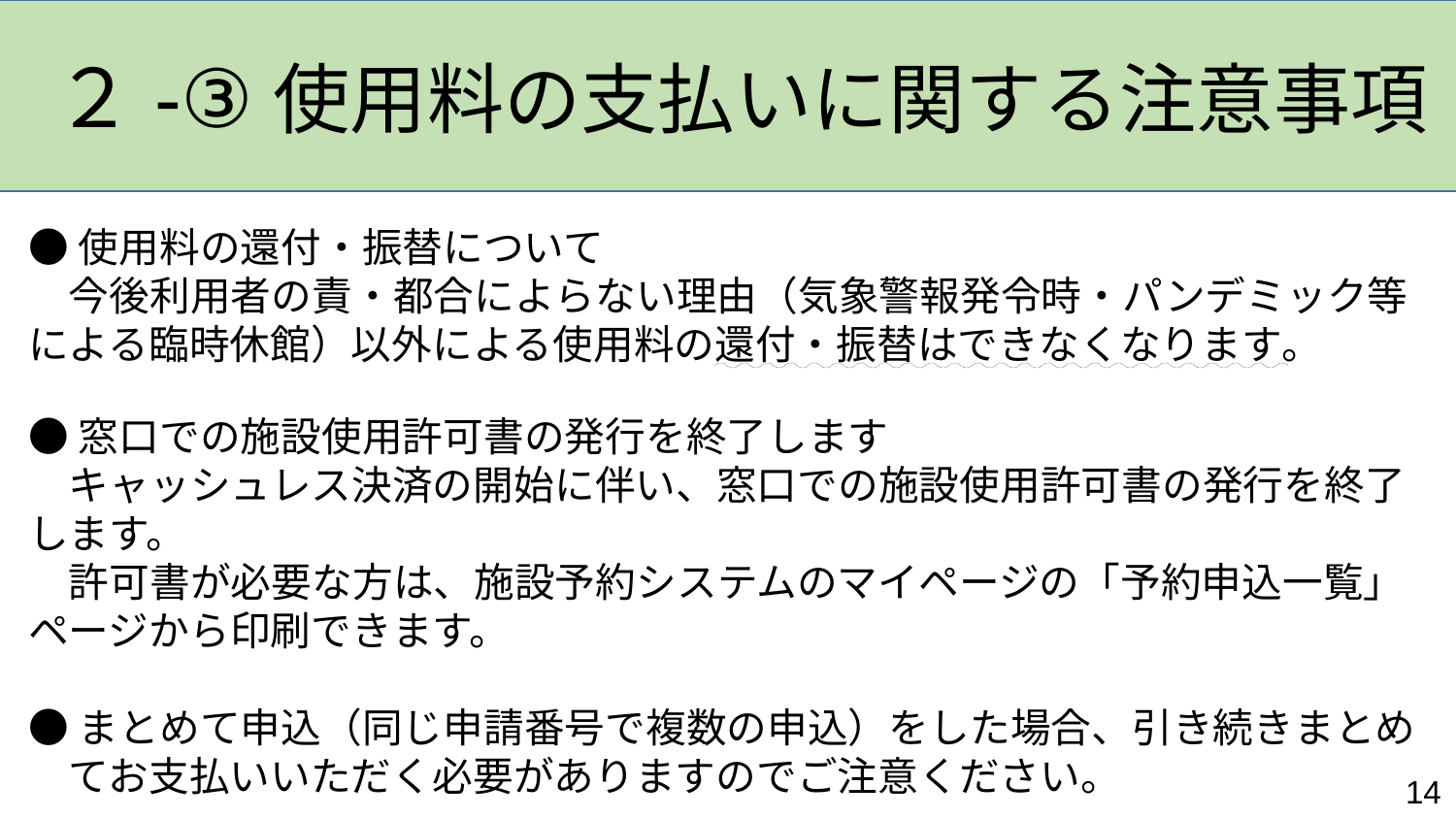

２-③使用料の支払いに関する注意事項
●使用料の還付・振替について
　今後利用者の責・都合によらない理由（気象警報発令時・パンデミック等による臨時休館）以外による使用料の還付・振替はできなくなります。

●窓口での施設使用許可書の発行を終了します
　キャッシュレス決済の開始に伴い、窓口での施設使用許可書の発行を終了します。
　許可書が必要な方は、施設予約システムのマイページの「予約申込一覧」ページから印刷できます。

●まとめて申込（同じ申請番号で複数の申込）をした場合、引き続きまとめ
　てお支払いいただく必要がありますのでご注意ください。
14